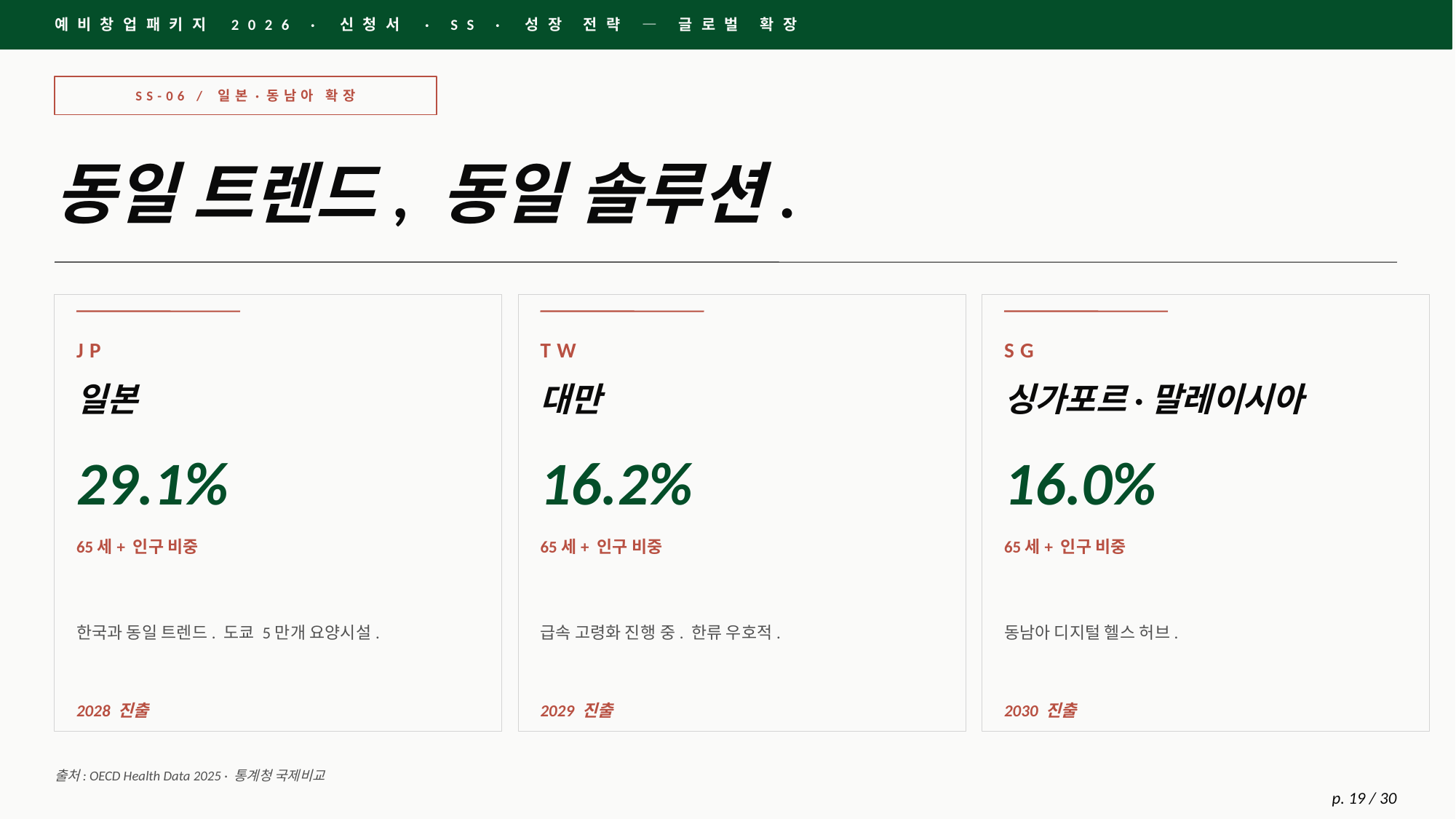

예비창업패키지 2026 · 신청서 · SS · 성장 전략 — 글로벌 확장

SS-06 / 일본·동남아 확장
동일 트렌드, 동일 솔루션.

JP
TW
SG
일본
대만
싱가포르·말레이시아
29.1%
16.2%
16.0%
65세+ 인구 비중
65세+ 인구 비중
65세+ 인구 비중
한국과 동일 트렌드. 도쿄 5만개 요양시설.
급속 고령화 진행 중. 한류 우호적.
동남아 디지털 헬스 허브.
2028 진출
2029 진출
2030 진출
출처: OECD Health Data 2025 · 통계청 국제비교
p. 19 / 30